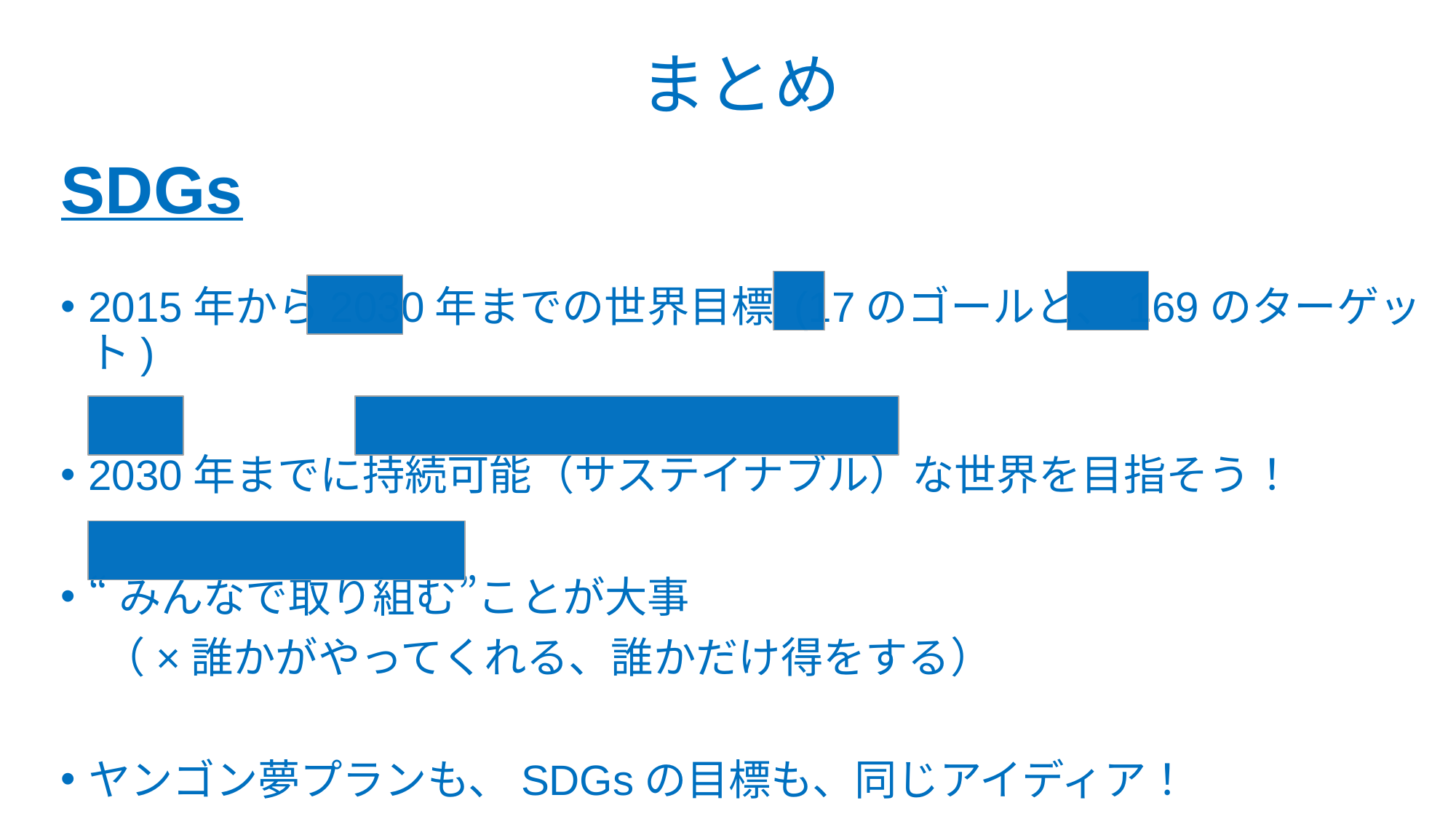

まとめ
# SDGs

2015年から2030年までの世界目標 (17のゴールと、169のターゲット)

2030年までに持続可能（サステイナブル）な世界を目指そう！

“みんなで取り組む”ことが大事
　（×誰かがやってくれる、誰かだけ得をする）

ヤンゴン夢プランも、SDGsの目標も、同じアイディア！